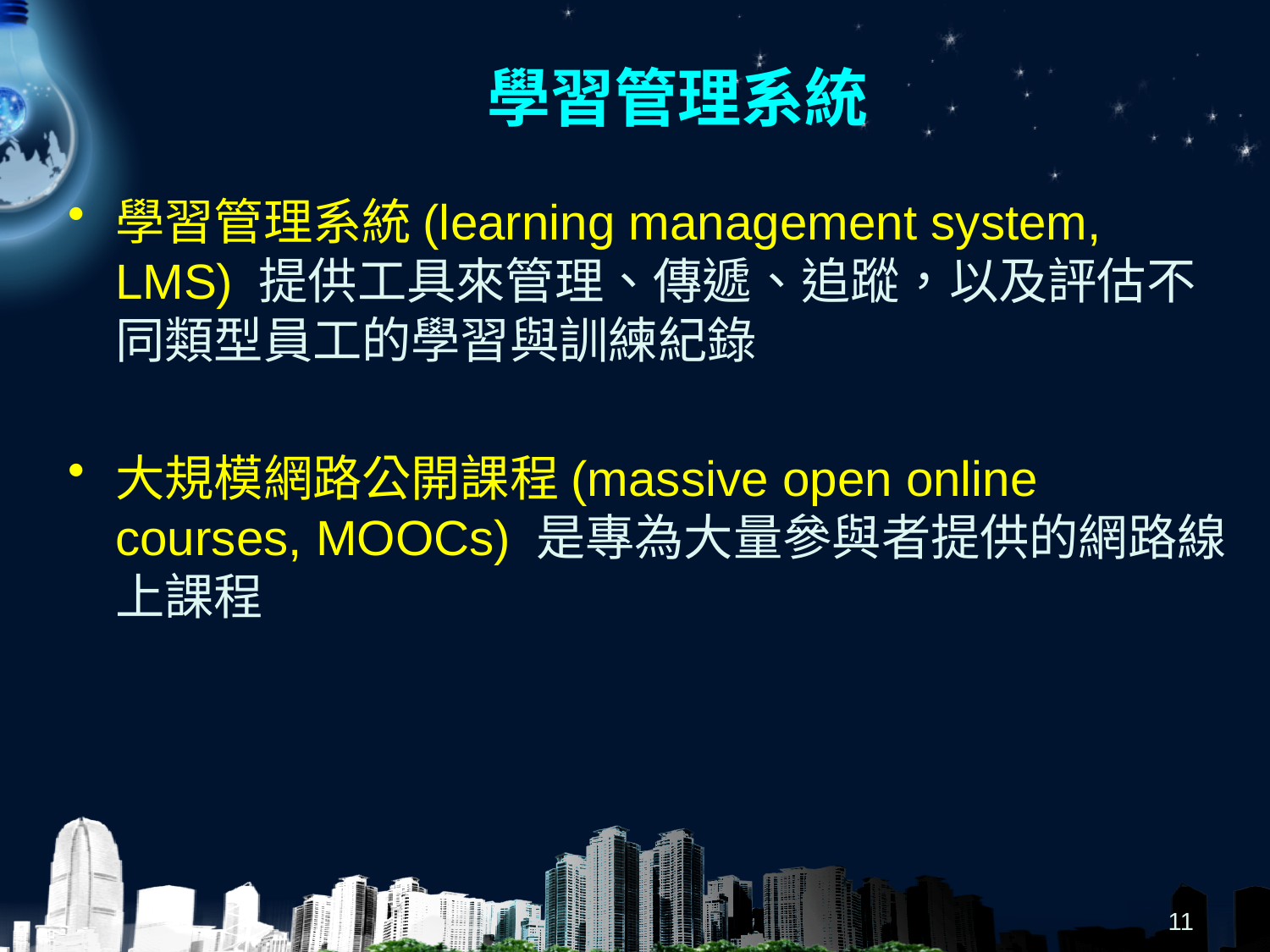

# 學習管理系統
學習管理系統(learning management system, LMS) 提供工具來管理、傳遞、追蹤，以及評估不同類型員工的學習與訓練紀錄

大規模網路公開課程(massive open online courses, MOOCs) 是專為大量參與者提供的網路線上課程
11